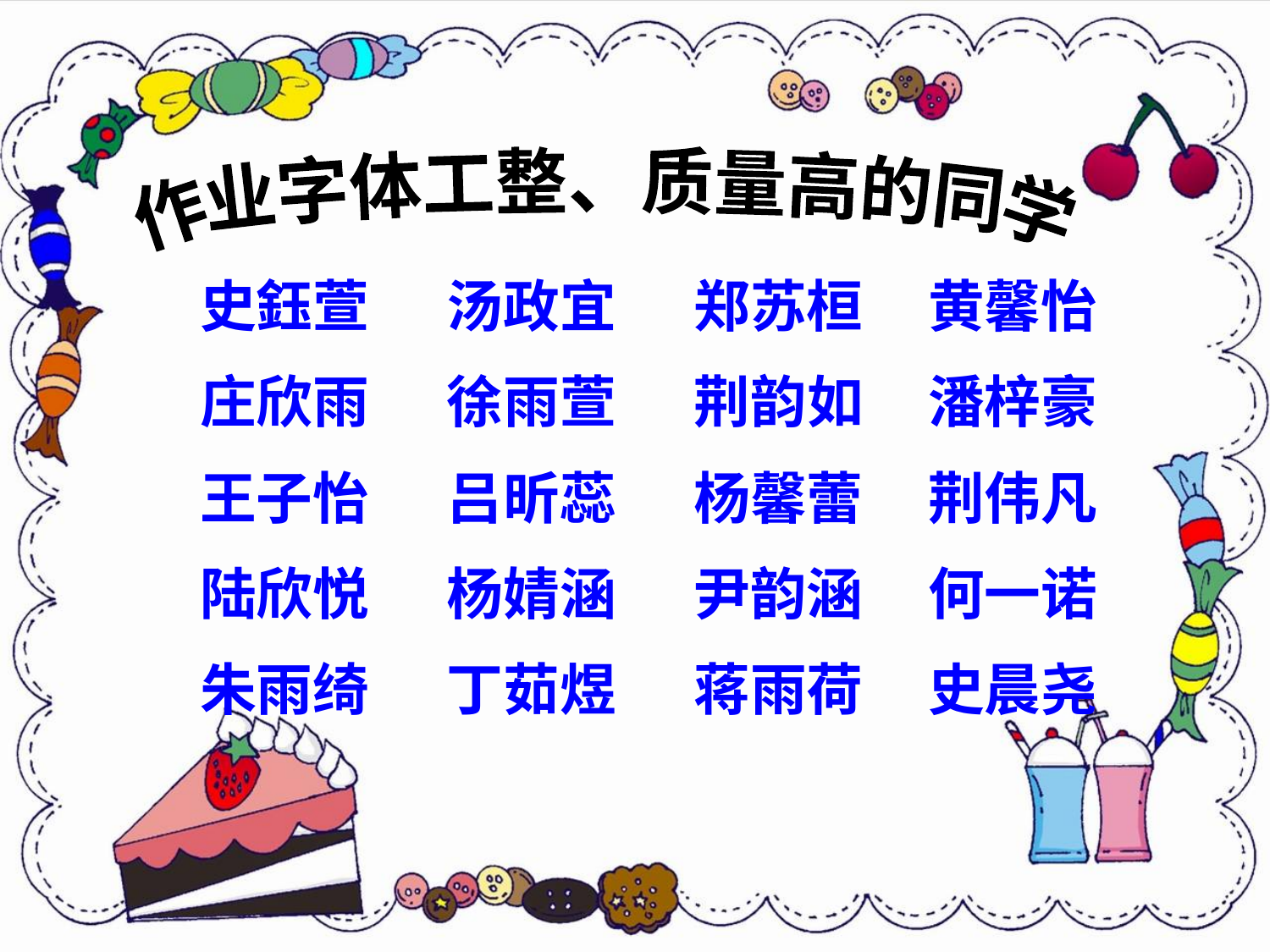

作业字体工整、质量高的同学
  史鈺萱      汤政宜      郑苏桓     黄馨怡
  庄欣雨      徐雨萱      荆韵如     潘梓豪
  王子怡      吕昕蕊      杨馨蕾     荆伟凡
  陆欣悦      杨婧涵      尹韵涵     何一诺
  朱雨绮      丁茹煜      蒋雨荷     史晨尧